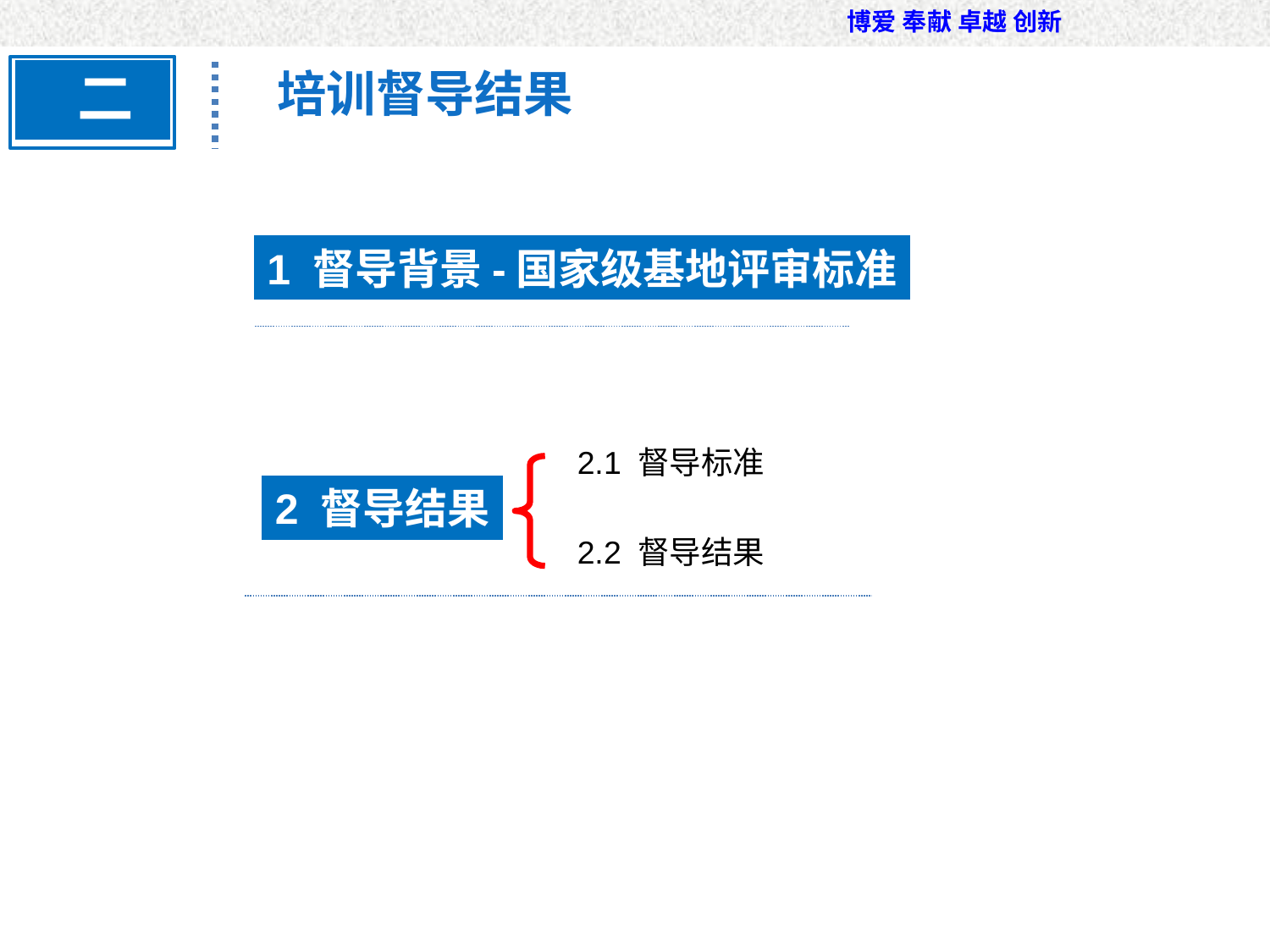

二
培训督导结果
1 督导背景-国家级基地评审标准
2.1 督导标准

2 督导结果
2.2 督导结果